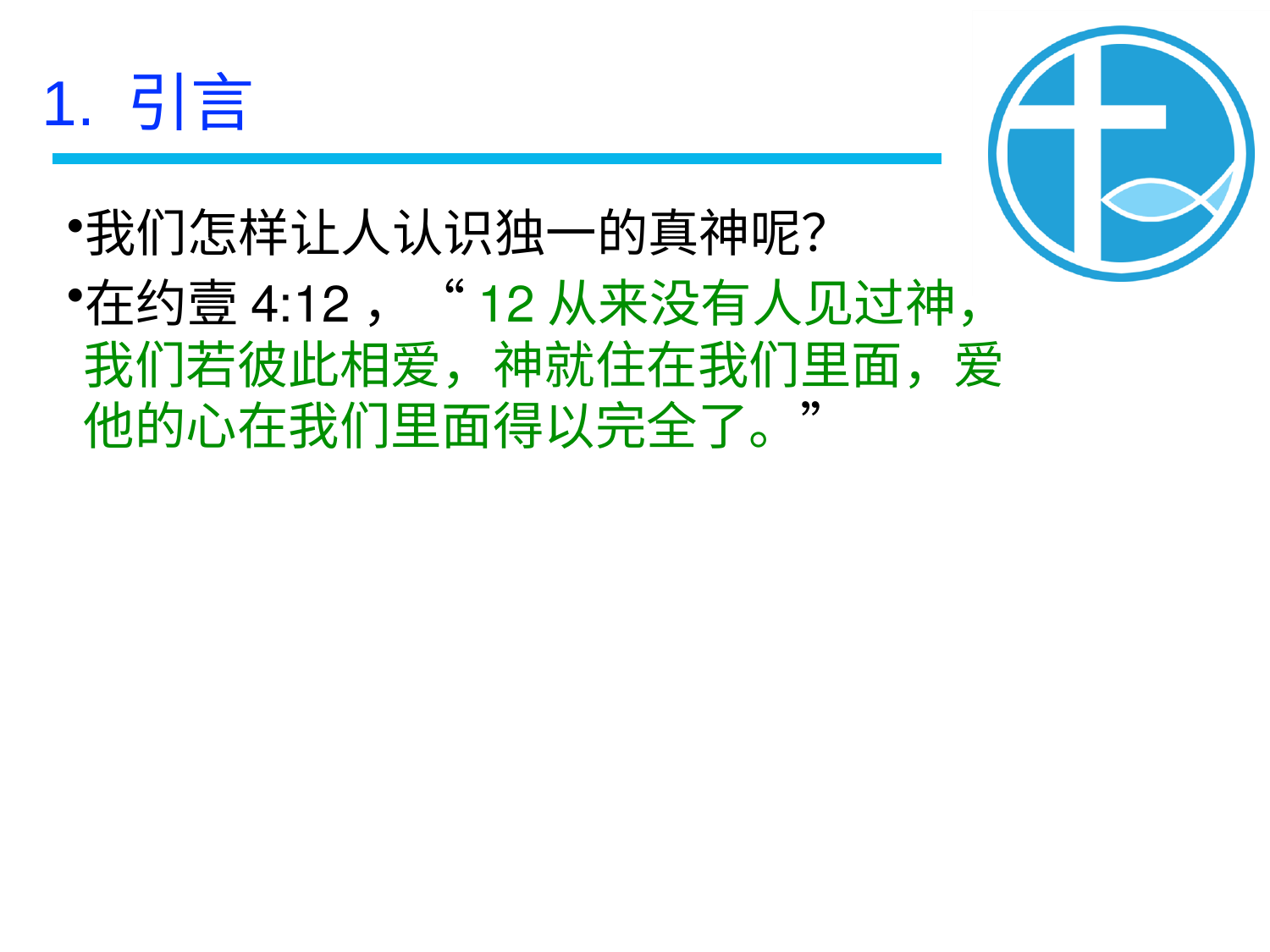

1. 引言
我们怎样让人认识独一的真神呢？
在约壹4:12，“12从来没有人见过神，我们若彼此相爱，神就住在我们里面，爱他的心在我们里面得以完全了。”